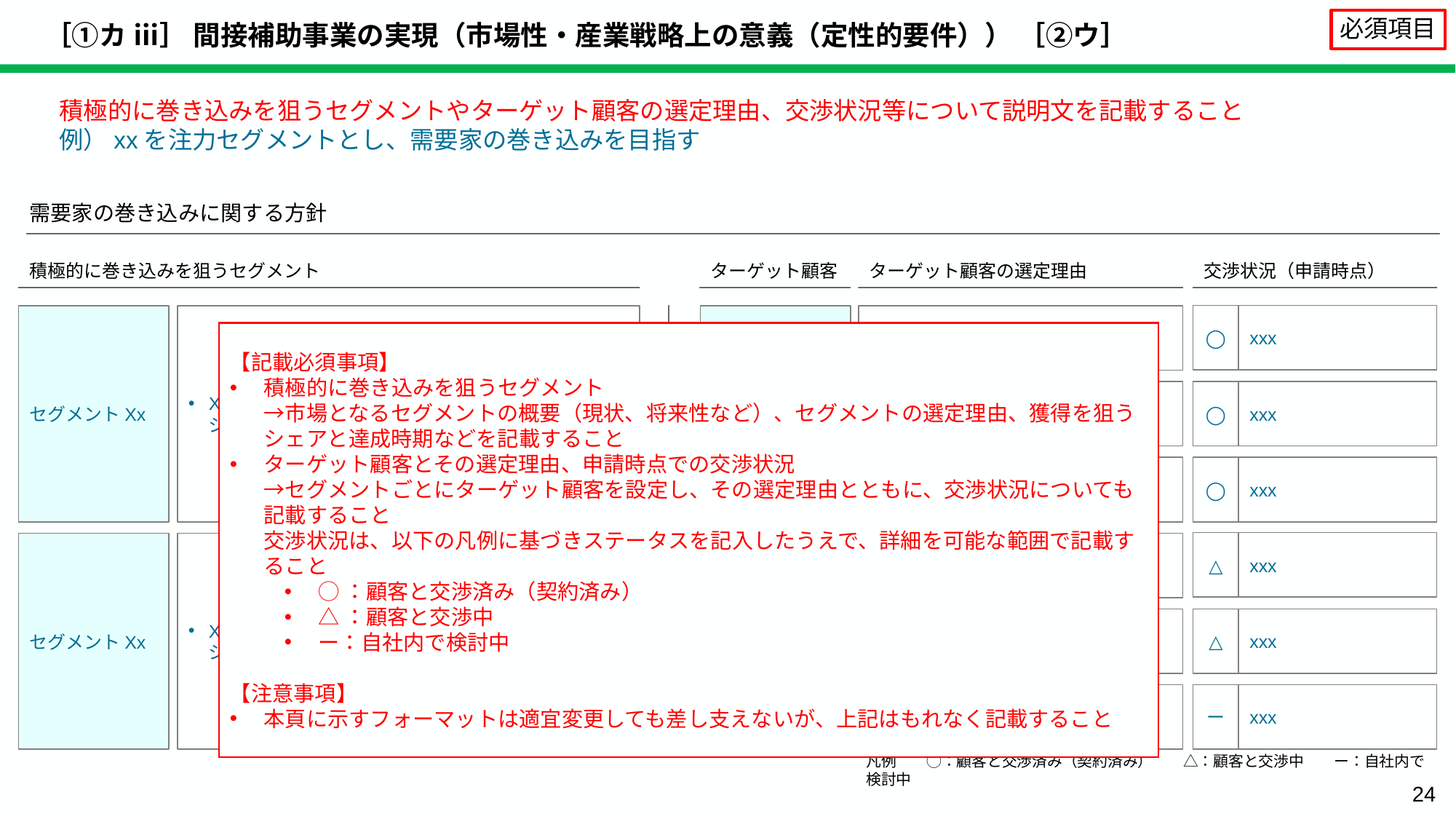

# ［①カ ⅲ］ 間接補助事業の実現（市場性・産業戦略上の意義（定性的要件）） ［②ウ］
必須項目
積極的に巻き込みを狙うセグメントやターゲット顧客の選定理由、交渉状況等について説明文を記載すること
例）xxを注力セグメントとし、需要家の巻き込みを目指す
需要家の巻き込みに関する方針
積極的に巻き込みを狙うセグメント
ターゲット顧客
ターゲット顧客の選定理由
交渉状況（申請時点）
◯
xxx
セグメントXx
Xxx（セグメント概要、セグメントの選定理由、シェアや導入時期の目標など）
企業A
xxx
【記載必須事項】
積極的に巻き込みを狙うセグメント
→市場となるセグメントの概要（現状、将来性など）、セグメントの選定理由、獲得を狙うシェアと達成時期などを記載すること
ターゲット顧客とその選定理由、申請時点での交渉状況
→セグメントごとにターゲット顧客を設定し、その選定理由とともに、交渉状況についても記載すること
交渉状況は、以下の凡例に基づきステータスを記入したうえで、詳細を可能な範囲で記載すること
◯：顧客と交渉済み（契約済み）
△：顧客と交渉中
ー：自社内で検討中

【注意事項】
本頁に示すフォーマットは適宜変更しても差し支えないが、上記はもれなく記載すること
企業A
xxx
◯
xxx

企業B
xxx
◯
xxx
△
xxx
企業C
xxx
セグメントXx
Xxx（セグメント概要、セグメントの選定理由、シェアや導入時期の目標など）
企業C
xxx
△
xxx

企業D
xxx
ー
xxx
凡例　　◯：顧客と交渉済み（契約済み）　　△：顧客と交渉中　　ー：自社内で検討中
24